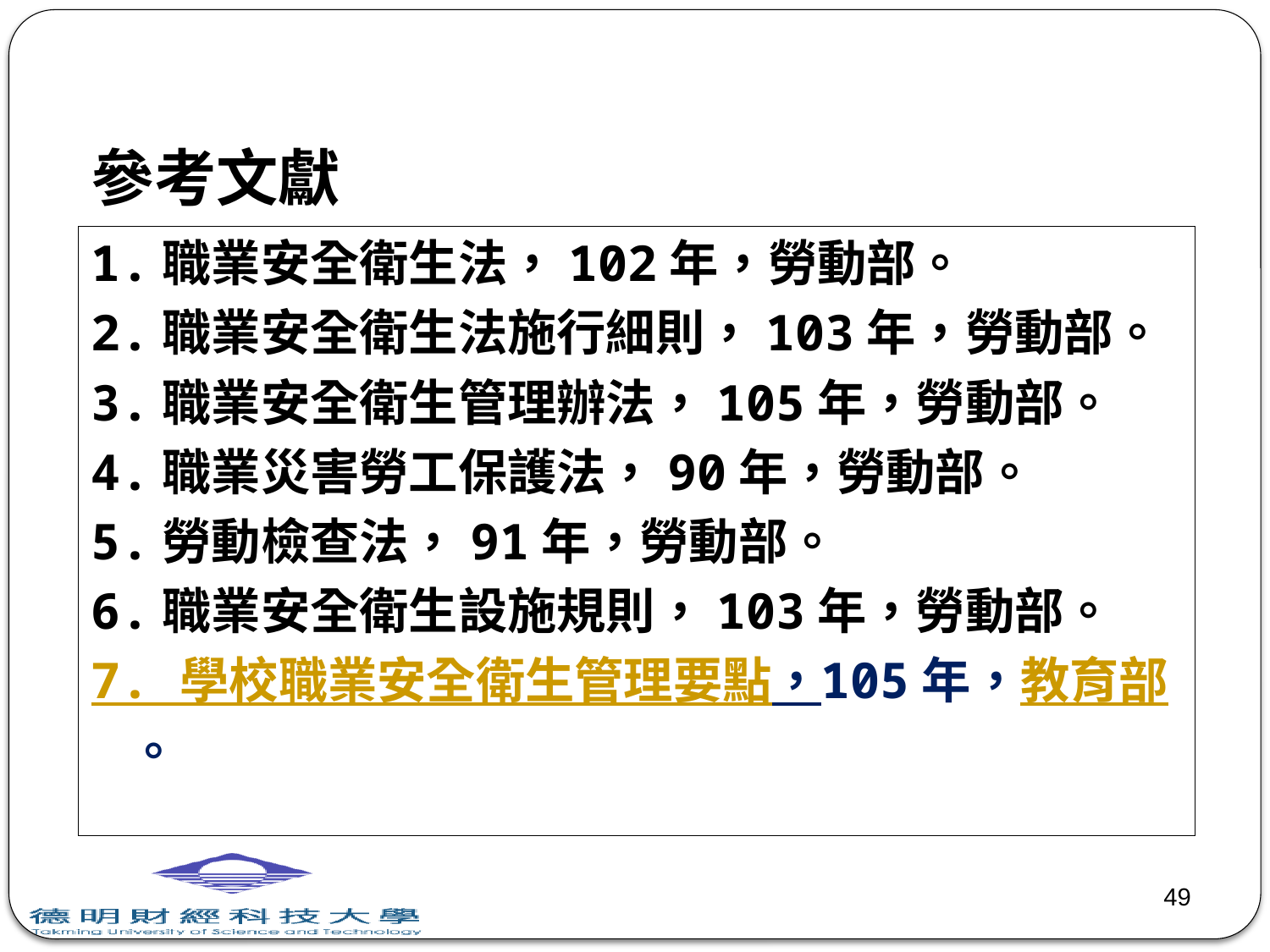

# 參考文獻
1.職業安全衛生法，102年，勞動部。
2.職業安全衛生法施行細則，103年，勞動部。
3.職業安全衛生管理辦法，105年，勞動部。
4.職業災害勞工保護法，90年，勞動部。
5.勞動檢查法，91年，勞動部。
6.職業安全衛生設施規則，103年，勞動部。
7. 學校職業安全衛生管理要點，105年，教育部。
49